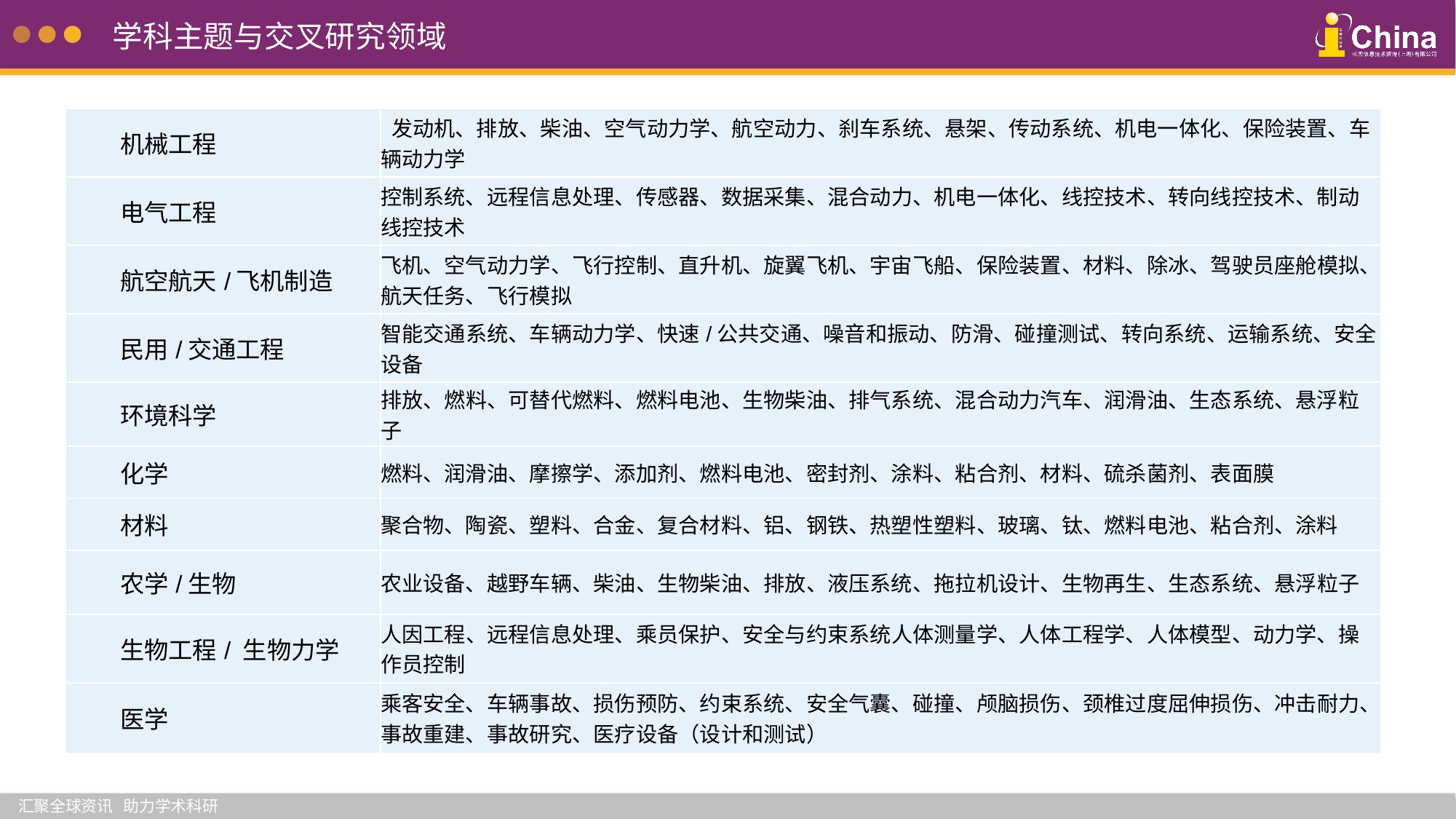

学科主题与交叉研究领域
| 机械工程 | 发动机、排放、柴油、空气动力学、航空动力、刹车系统、悬架、传动系统、机电一体化、保险装置、车辆动力学 |
| --- | --- |
| 电气工程 | 控制系统、远程信息处理、传感器、数据采集、混合动力、机电一体化、线控技术、转向线控技术、制动线控技术 |
| 航空航天/飞机制造 | 飞机、空气动力学、飞行控制、直升机、旋翼飞机、宇宙飞船、保险装置、材料、除冰、驾驶员座舱模拟、航天任务、飞行模拟 |
| 民用/交通工程 | 智能交通系统、车辆动力学、快速/公共交通、噪音和振动、防滑、碰撞测试、转向系统、运输系统、安全设备 |
| 环境科学 | 排放、燃料、可替代燃料、燃料电池、生物柴油、排气系统、混合动力汽车、润滑油、生态系统、悬浮粒子 |
| 化学 | 燃料、润滑油、摩擦学、添加剂、燃料电池、密封剂、涂料、粘合剂、材料、硫杀菌剂、表面膜 |
| 材料 | 聚合物、陶瓷、塑料、合金、复合材料、铝、钢铁、热塑性塑料、玻璃、钛、燃料电池、粘合剂、涂料 |
| 农学/生物 | 农业设备、越野车辆、柴油、生物柴油、排放、液压系统、拖拉机设计、生物再生、生态系统、悬浮粒子 |
| 生物工程/ 生物力学 | 人因工程、远程信息处理、乘员保护、安全与约束系统人体测量学、人体工程学、人体模型、动力学、操作员控制 |
| 医学 | 乘客安全、车辆事故、损伤预防、约束系统、安全气囊、碰撞、颅脑损伤、颈椎过度屈伸损伤、冲击耐力、事故重建、事故研究、医疗设备（设计和测试） |